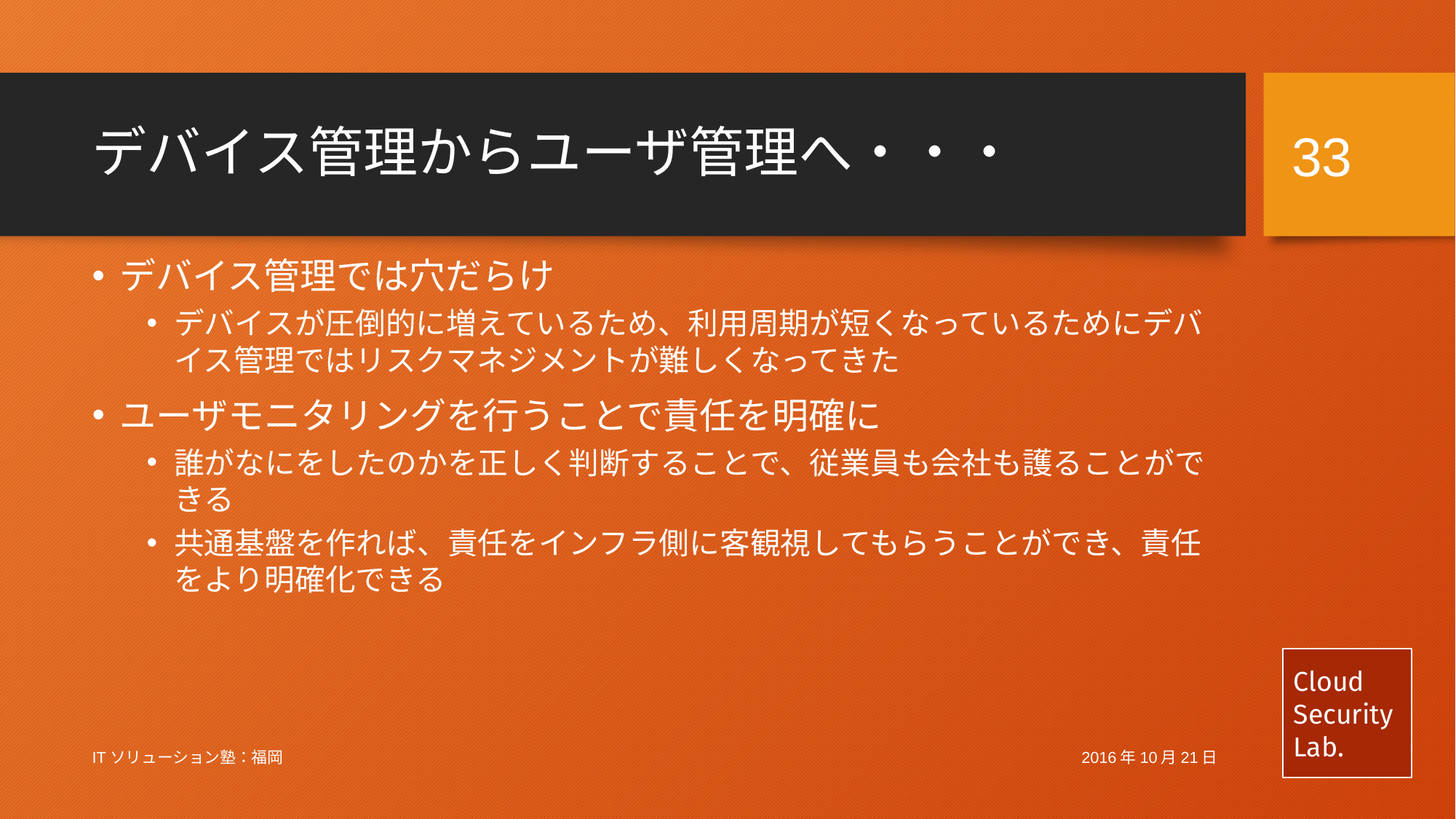

33
# デバイス管理からユーザ管理へ・・・
デバイス管理では穴だらけ
デバイスが圧倒的に増えているため、利用周期が短くなっているためにデバイス管理ではリスクマネジメントが難しくなってきた
ユーザモニタリングを行うことで責任を明確に
誰がなにをしたのかを正しく判断することで、従業員も会社も護ることができる
共通基盤を作れば、責任をインフラ側に客観視してもらうことができ、責任をより明確化できる
2016年10月21日
ITソリューション塾：福岡